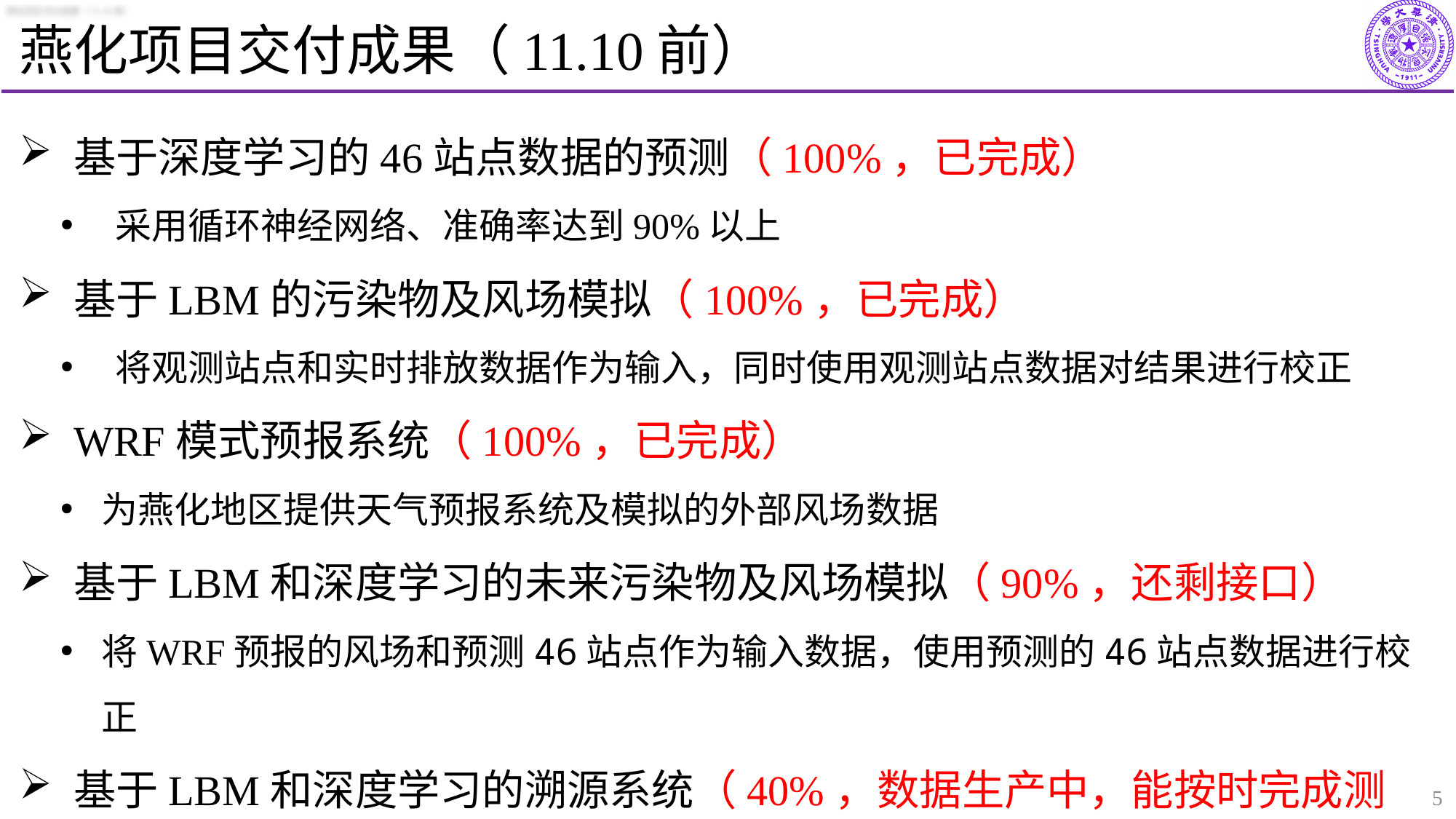

# 燕化项目交付成果（11.10前）
基于深度学习的46站点数据的预测（100%，已完成）
采用循环神经网络、准确率达到90%以上
基于LBM的污染物及风场模拟（100%，已完成）
将观测站点和实时排放数据作为输入，同时使用观测站点数据对结果进行校正
WRF模式预报系统（100%，已完成）
为燕化地区提供天气预报系统及模拟的外部风场数据
基于LBM和深度学习的未来污染物及风场模拟（90%，还剩接口）
将WRF预报的风场和预测46站点作为输入数据，使用预测的46站点数据进行校正
基于LBM和深度学习的溯源系统（40%，数据生产中，能按时完成测试）
构建大规模异常排放数据集，保证溯源误差在30m范围内
5